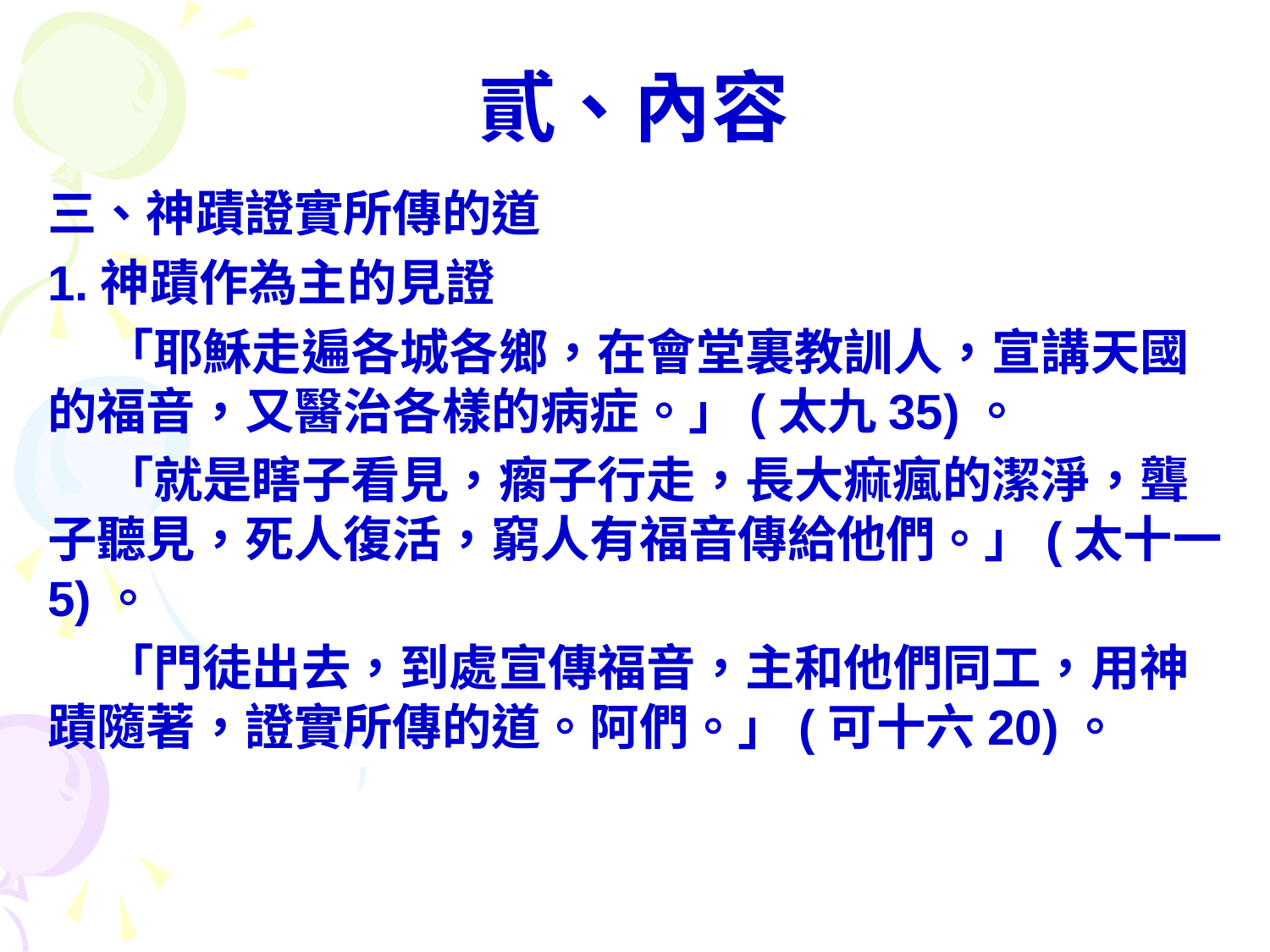

# 貳、內容
三、神蹟證實所傳的道
1.神蹟作為主的見證
    「耶穌走遍各城各鄉，在會堂裏教訓人，宣講天國的福音，又醫治各樣的病症。」(太九35)。
    「就是瞎子看見，瘸子行走，長大痲瘋的潔淨，聾子聽見，死人復活，窮人有福音傳給他們。」(太十一5)。
    「門徒出去，到處宣傳福音，主和他們同工，用神蹟隨著，證實所傳的道。阿們。」(可十六20)。